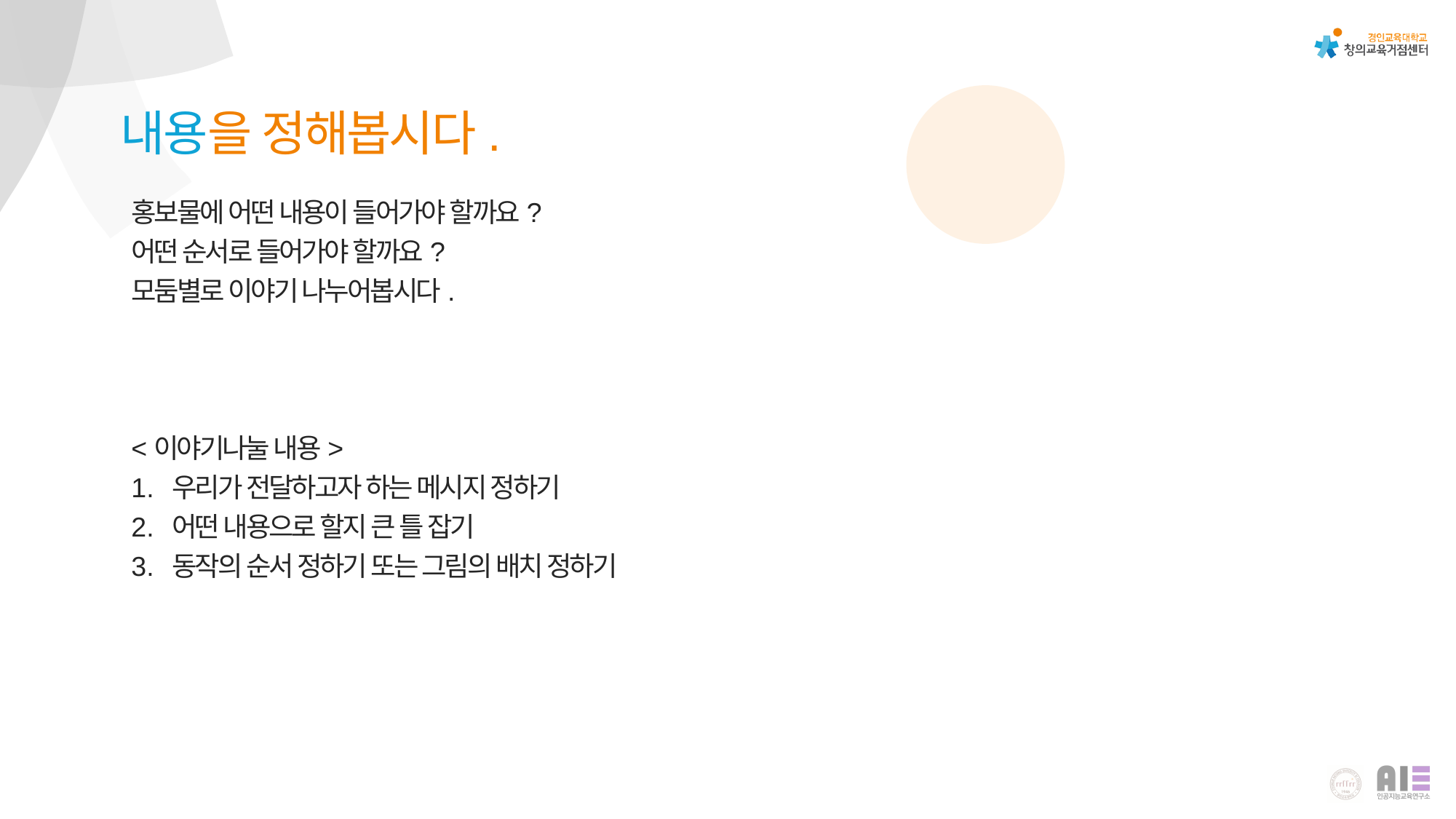

내용을 정해봅시다.
홍보물에 어떤 내용이 들어가야 할까요?
어떤 순서로 들어가야 할까요?
모둠별로 이야기 나누어봅시다.

<이야기나눌 내용>
우리가 전달하고자 하는 메시지 정하기
어떤 내용으로 할지 큰 틀 잡기
동작의 순서 정하기 또는 그림의 배치 정하기